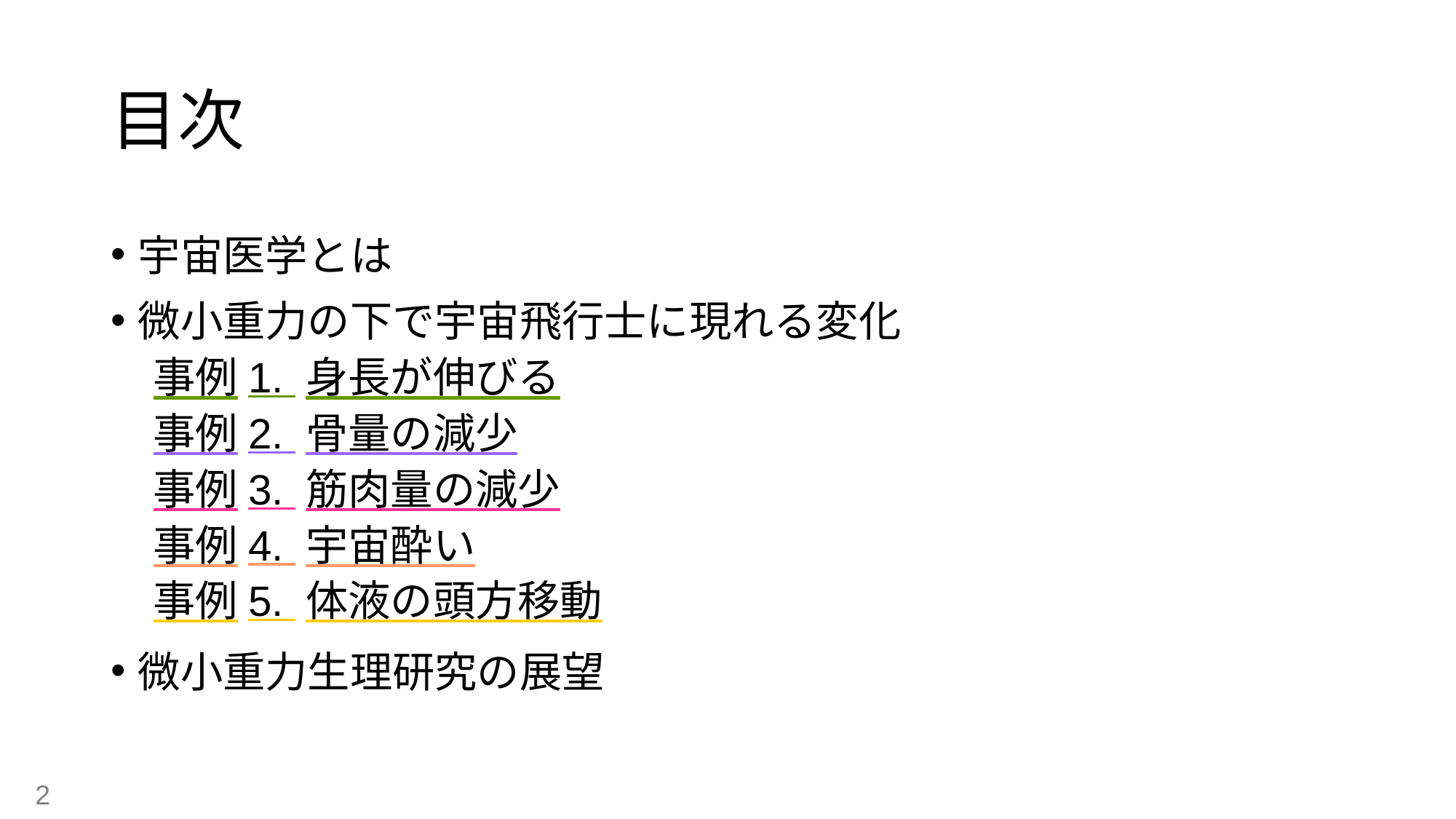

# 目次
宇宙医学とは
微小重力の下で宇宙飛行士に現れる変化
　事例1. 身長が伸びる
　事例2. 骨量の減少
　事例3. 筋肉量の減少
　事例4. 宇宙酔い
　事例5. 体液の頭方移動
微小重力生理研究の展望
2